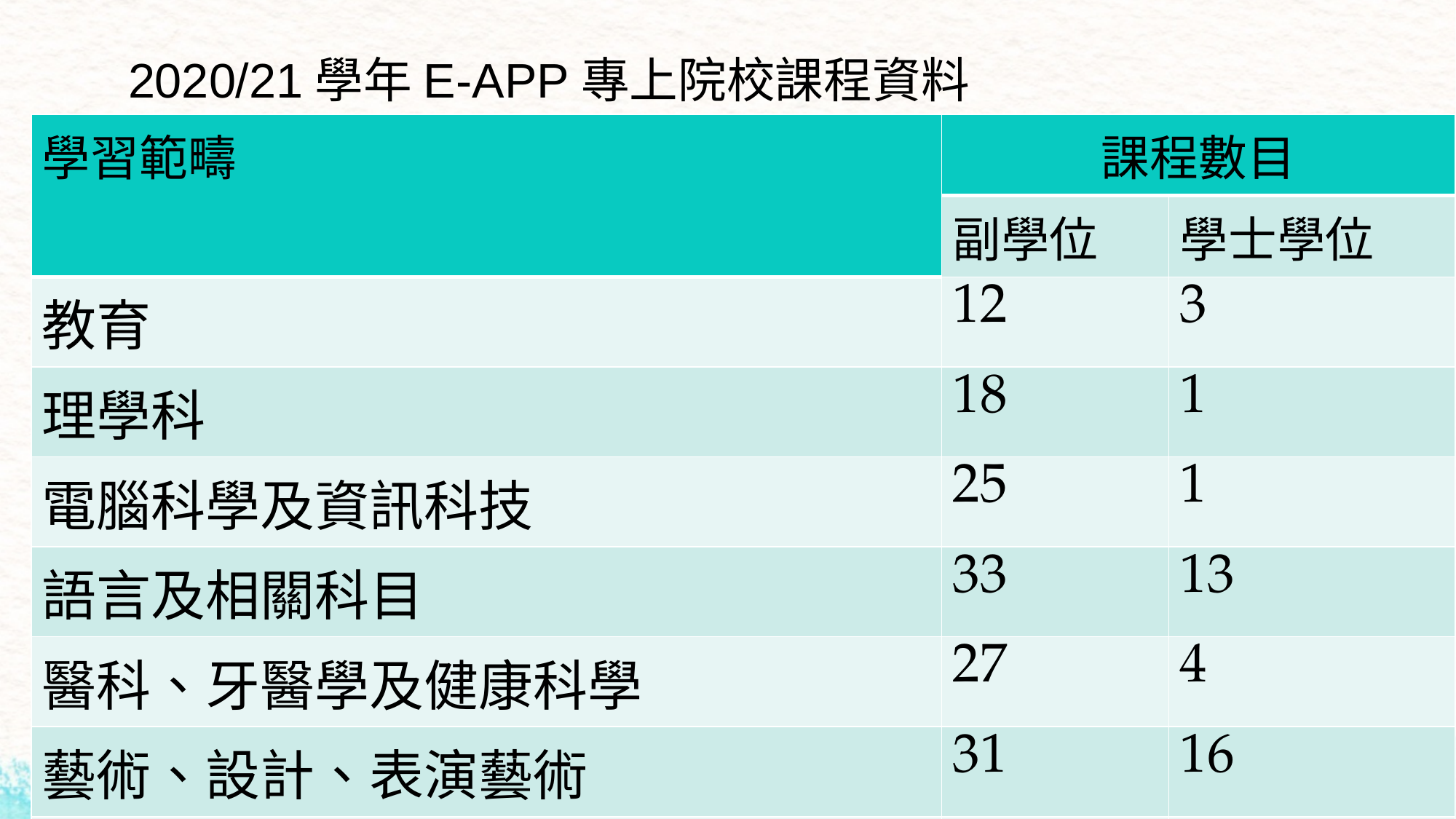

# 2020/21學年E-APP專上院校課程資料
| 學習範疇 | 課程數目 |  |
| --- | --- | --- |
|  | 副學位 | 學士學位 |
| 教育 | 12 | 3 |
| 理學科 | 18 | 1 |
| 電腦科學及資訊科技 | 25 | 1 |
| 語言及相關科目 | 33 | 13 |
| 醫科、牙醫學及健康科學 | 27 | 4 |
| 藝術、設計、表演藝術 | 31 | 16 |
| 合共 | 347 | 94 |